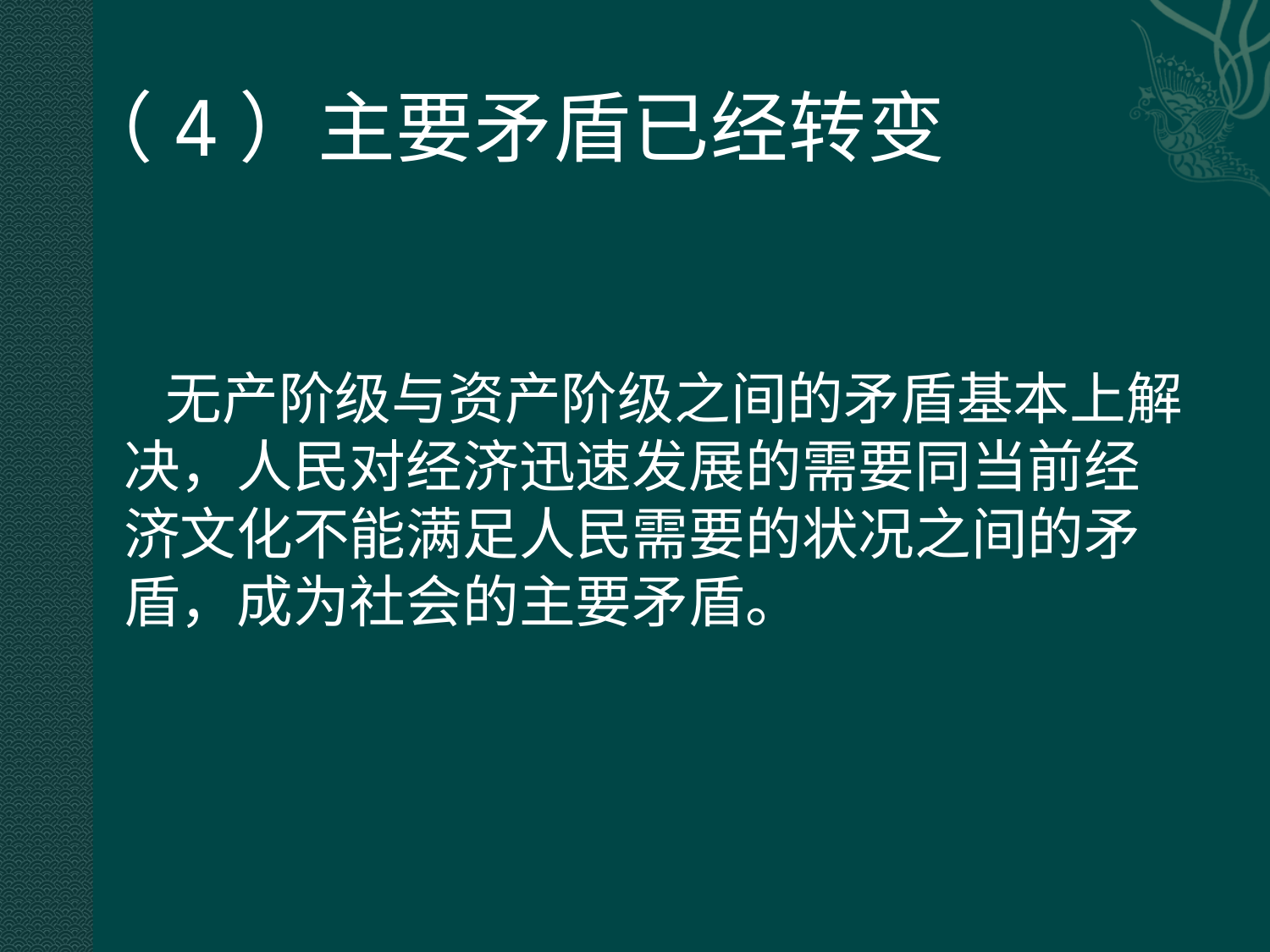

# （4）主要矛盾已经转变

      无产阶级与资产阶级之间的矛盾基本上解决，人民对经济迅速发展的需要同当前经济文化不能满足人民需要的状况之间的矛盾，成为社会的主要矛盾。